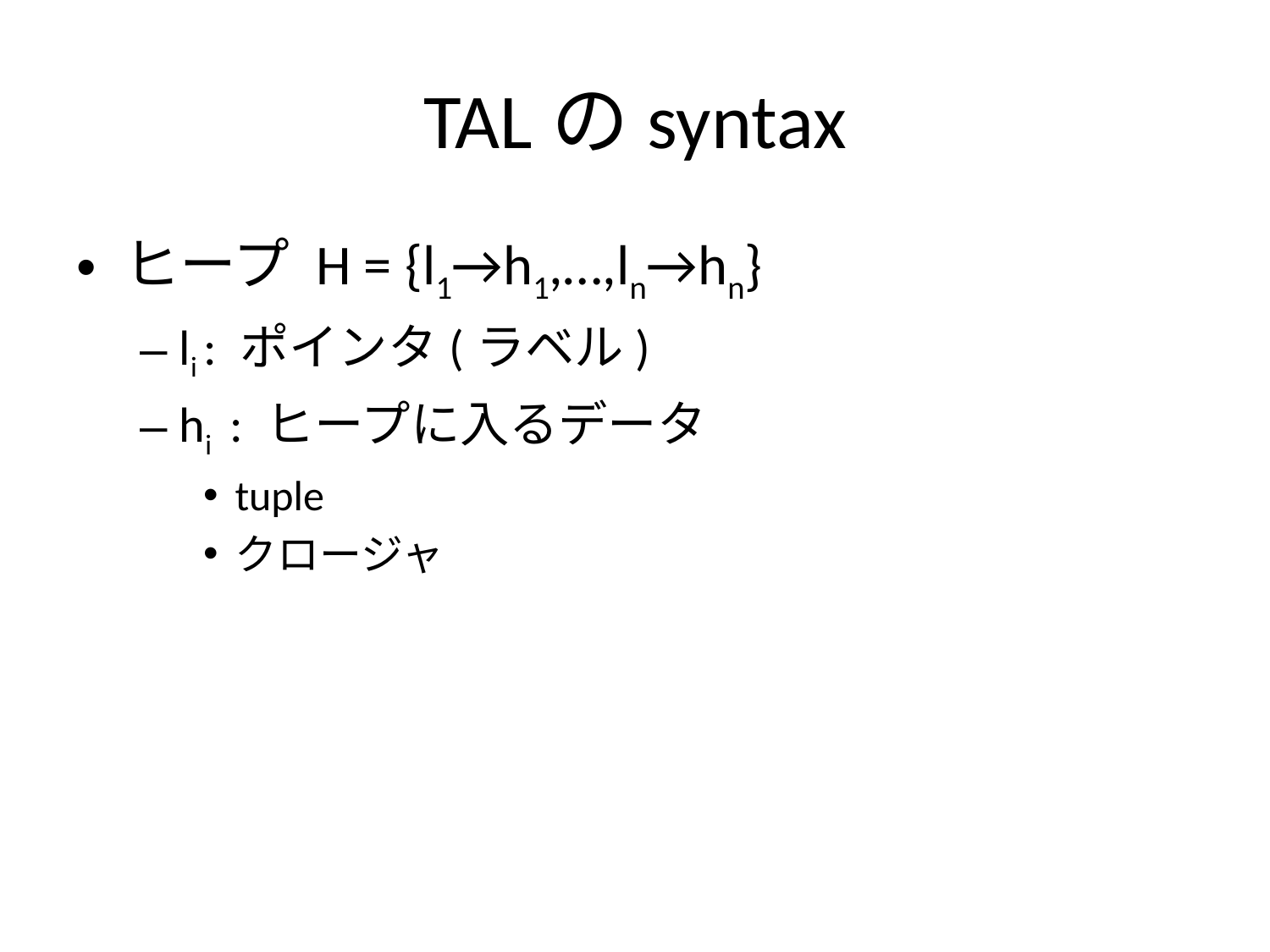

# TALのsyntax
ヒープ H = {l1→h1,…,ln→hn}
li : ポインタ(ラベル)
hi  : ヒープに入るデータ
tuple
クロージャ